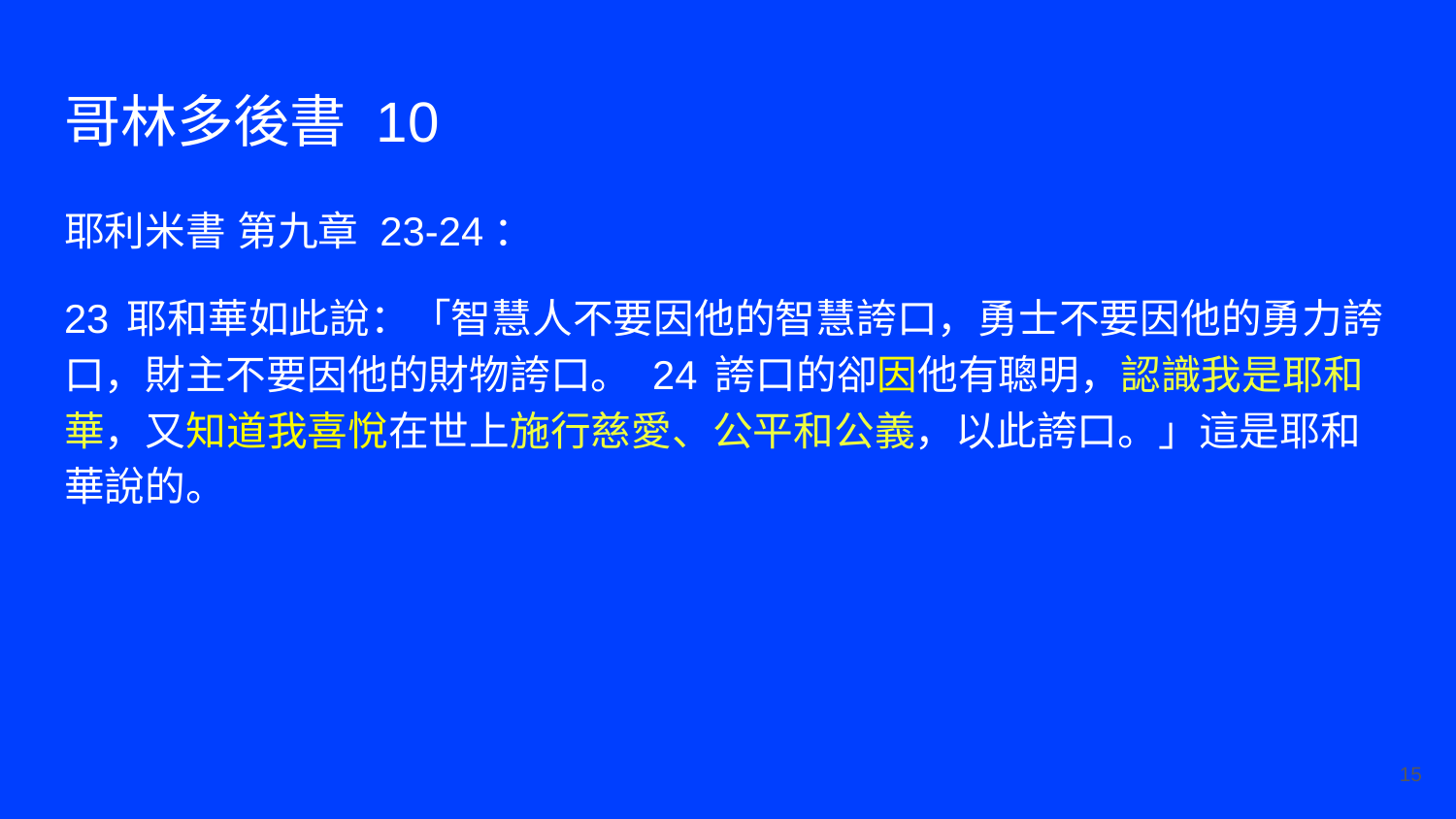

# 哥林多後書 10
耶利米書 第九章 23-24：
23 耶和華如此說：「智慧人不要因他的智慧誇口，勇士不要因他的勇力誇口，財主不要因他的財物誇口。 24 誇口的卻因他有聰明，認識我是耶和華，又知道我喜悅在世上施行慈愛、公平和公義，以此誇口。」這是耶和華說的。

15